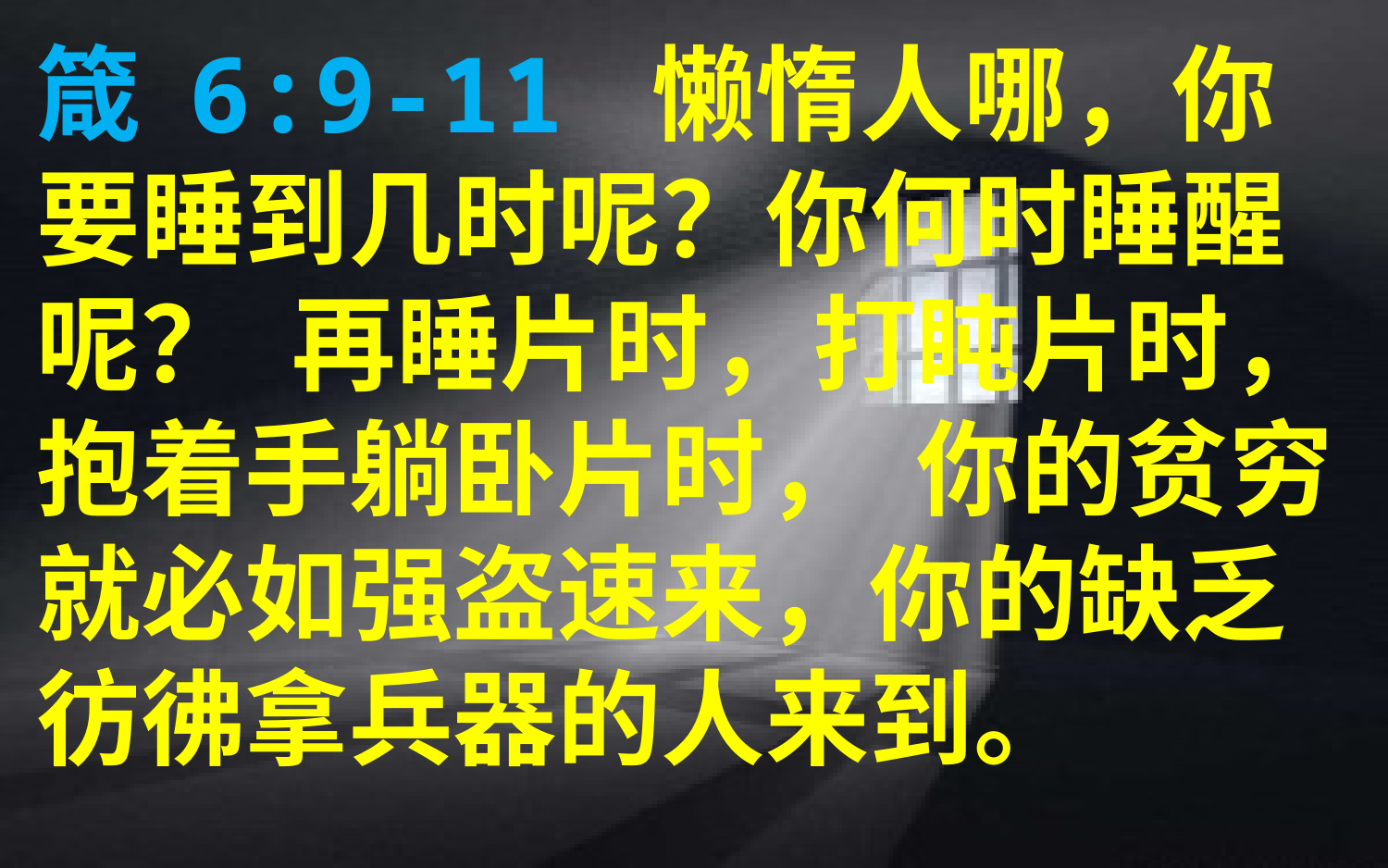

箴 6:9-11 懒惰人哪，你要睡到几时呢？你何时睡醒呢？  再睡片时，打盹片时，抱着手躺卧片时，  你的贫穷就必如强盗速来，你的缺乏彷彿拿兵器的人来到。